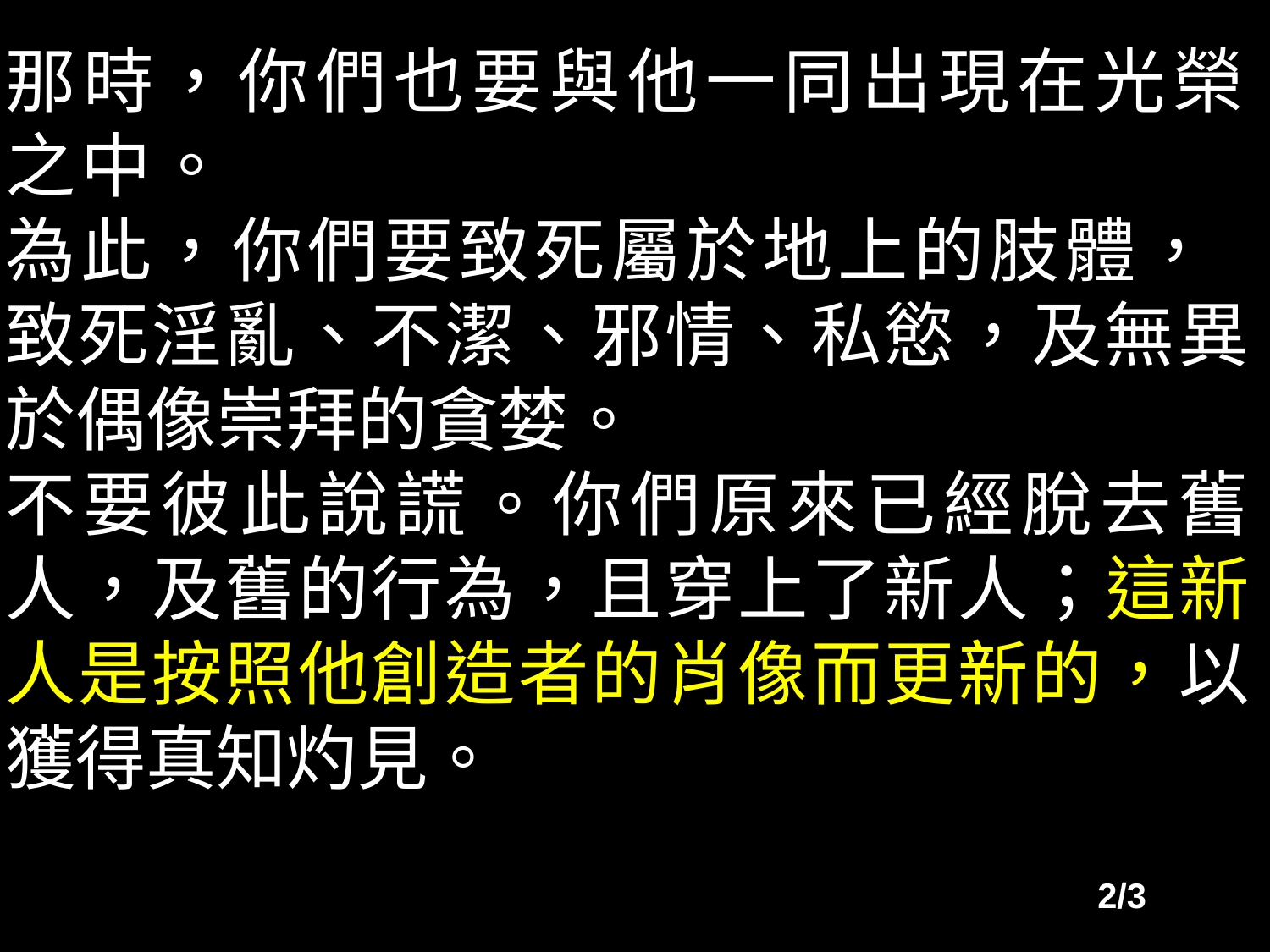

那時，你們也要與他一同出現在光榮之中。
為此，你們要致死屬於地上的肢體，
致死淫亂、不潔、邪情、私慾，及無異於偶像崇拜的貪婪。
不要彼此說謊。你們原來已經脫去舊人，及舊的行為，且穿上了新人；這新人是按照他創造者的肖像而更新的，以獲得真知灼見。
2/3